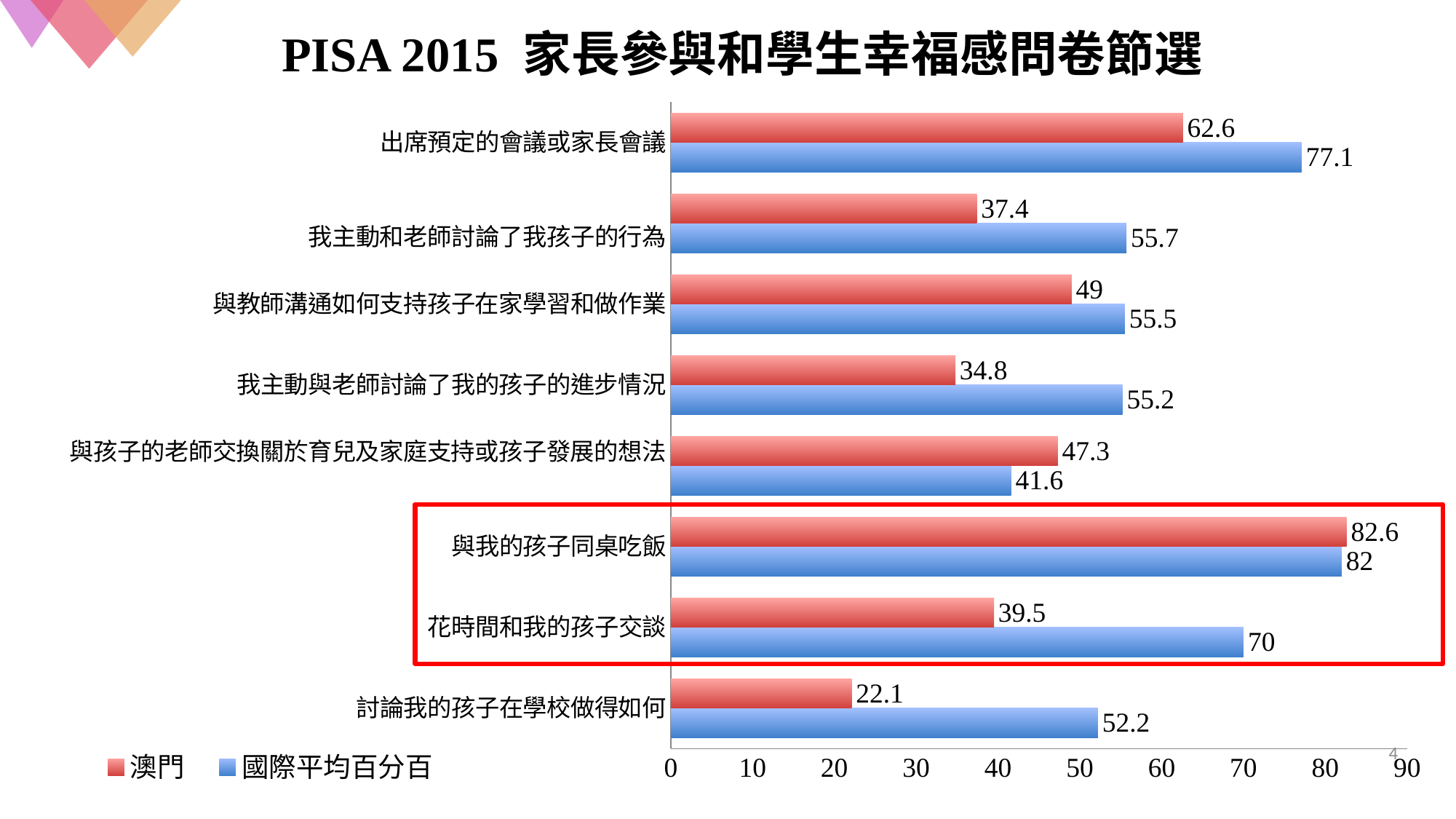

PISA 2015 家長參與和學生幸福感問卷節選

### Chart

| Category | 國際平均百分百 | 澳門 |
|---|---|---|
| 討論我的孩子在學校做得如何 | 52.2 | 22.1 |
| 花時間和我的孩子交談 | 70.0 | 39.5 |
| 與我的孩子同桌吃飯 | 82.0 | 82.6 |
| 與孩子的老師交換關於育兒及家庭支持或孩子發展的想法
 | 41.6 | 47.3 |
| 我主動與老師討論了我的孩子的進步情況 | 55.2 | 34.8 |
| 與教師溝通如何支持孩子在家學習和做作業 | 55.5 | 49.0 |
|
我主動和老師討論了我孩子的行為 | 55.7 | 37.4 |
| 出席預定的會議或家長會議 | 77.1 | 62.6 |
4